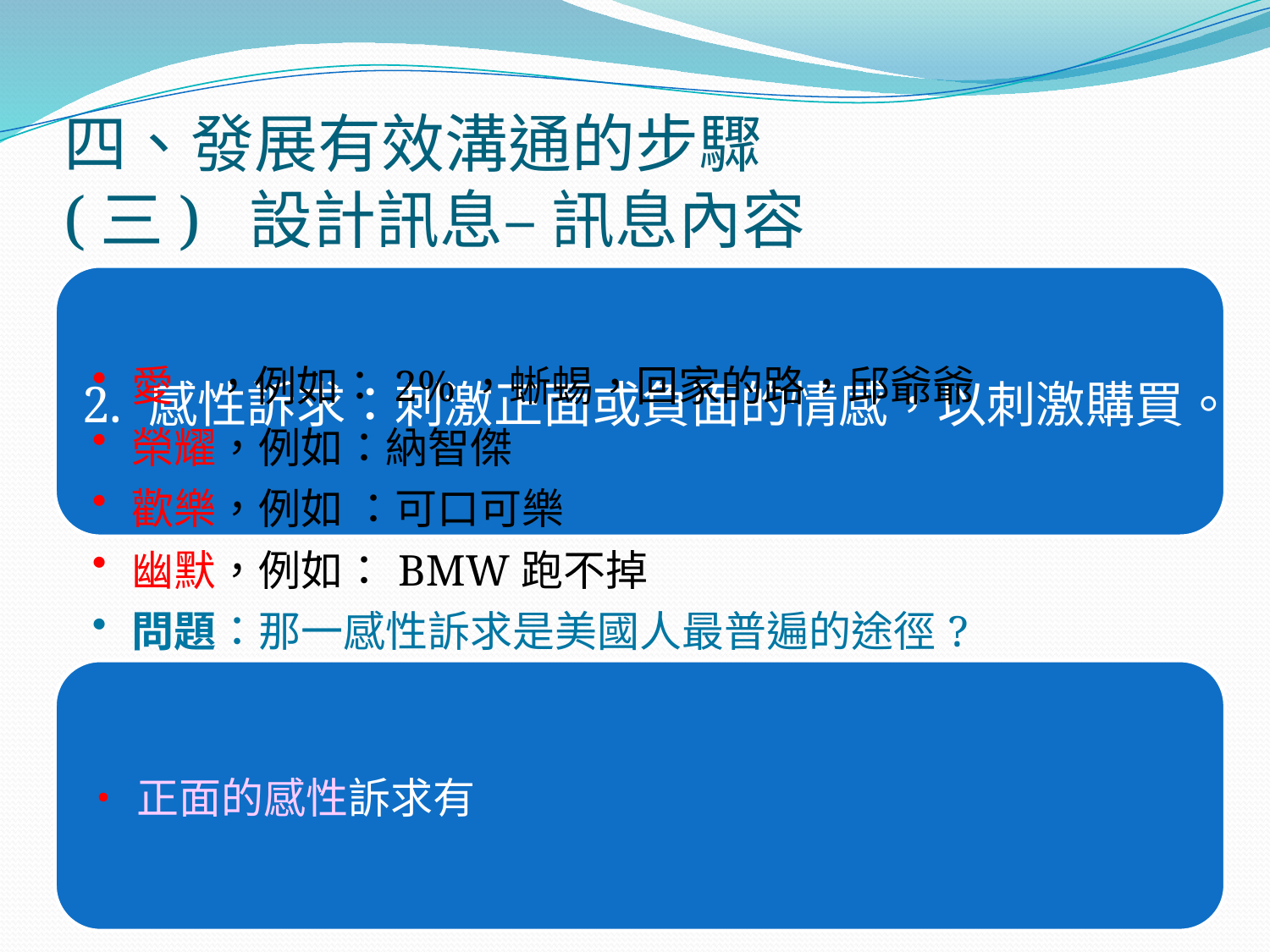

# 四、發展有效溝通的步驟 (三)  設計訊息– 訊息內容
2. 感性訴求：刺激正面或負面的情感，以刺激購買。
愛    ，例如：2%，蜥蜴，回家的路，邱爺爺
榮耀，例如：納智傑
歡樂，例如 ：可口可樂
幽默，例如：BMW跑不掉
問題：那一感性訴求是美國人最普遍的途徑?
18